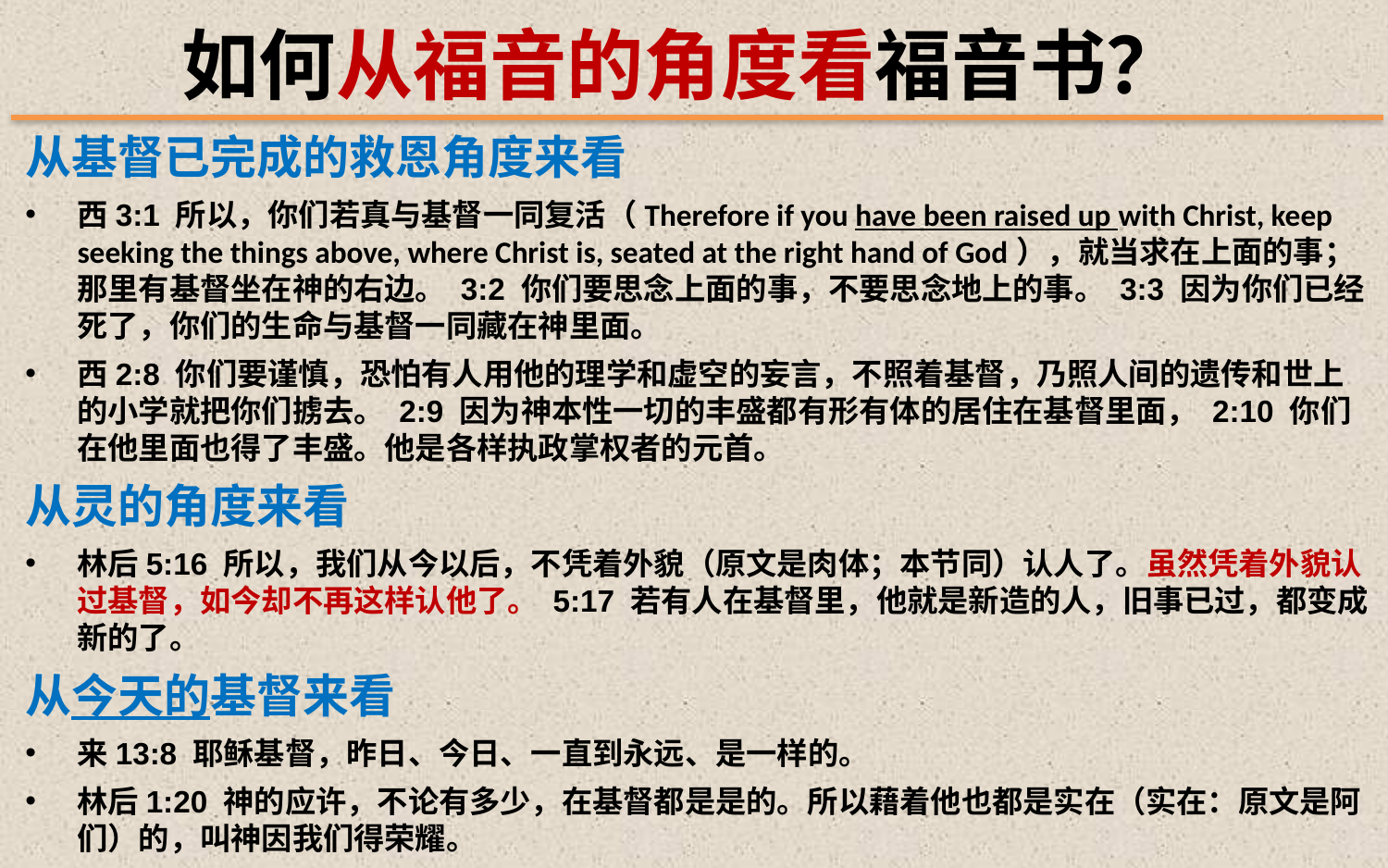

如何从福音的角度看福音书？
从基督已完成的救恩角度来看
西3:1 所以，你们若真与基督一同复活（Therefore if you have been raised up with Christ, keep seeking the things above, where Christ is, seated at the right hand of God），就当求在上面的事；那里有基督坐在神的右边。 3:2 你们要思念上面的事，不要思念地上的事。 3:3 因为你们已经死了，你们的生命与基督一同藏在神里面。
西2:8 你们要谨慎，恐怕有人用他的理学和虚空的妄言，不照着基督，乃照人间的遗传和世上的小学就把你们掳去。 2:9 因为神本性一切的丰盛都有形有体的居住在基督里面， 2:10 你们在他里面也得了丰盛。他是各样执政掌权者的元首。
从灵的角度来看
林后5:16 所以，我们从今以后，不凭着外貌（原文是肉体；本节同）认人了。虽然凭着外貌认过基督，如今却不再这样认他了。 5:17 若有人在基督里，他就是新造的人，旧事已过，都变成新的了。
从今天的基督来看
来13:8 耶稣基督，昨日、今日、一直到永远、是一样的。
林后1:20 神的应许，不论有多少，在基督都是是的。所以藉着他也都是实在（实在：原文是阿们）的，叫神因我们得荣耀。